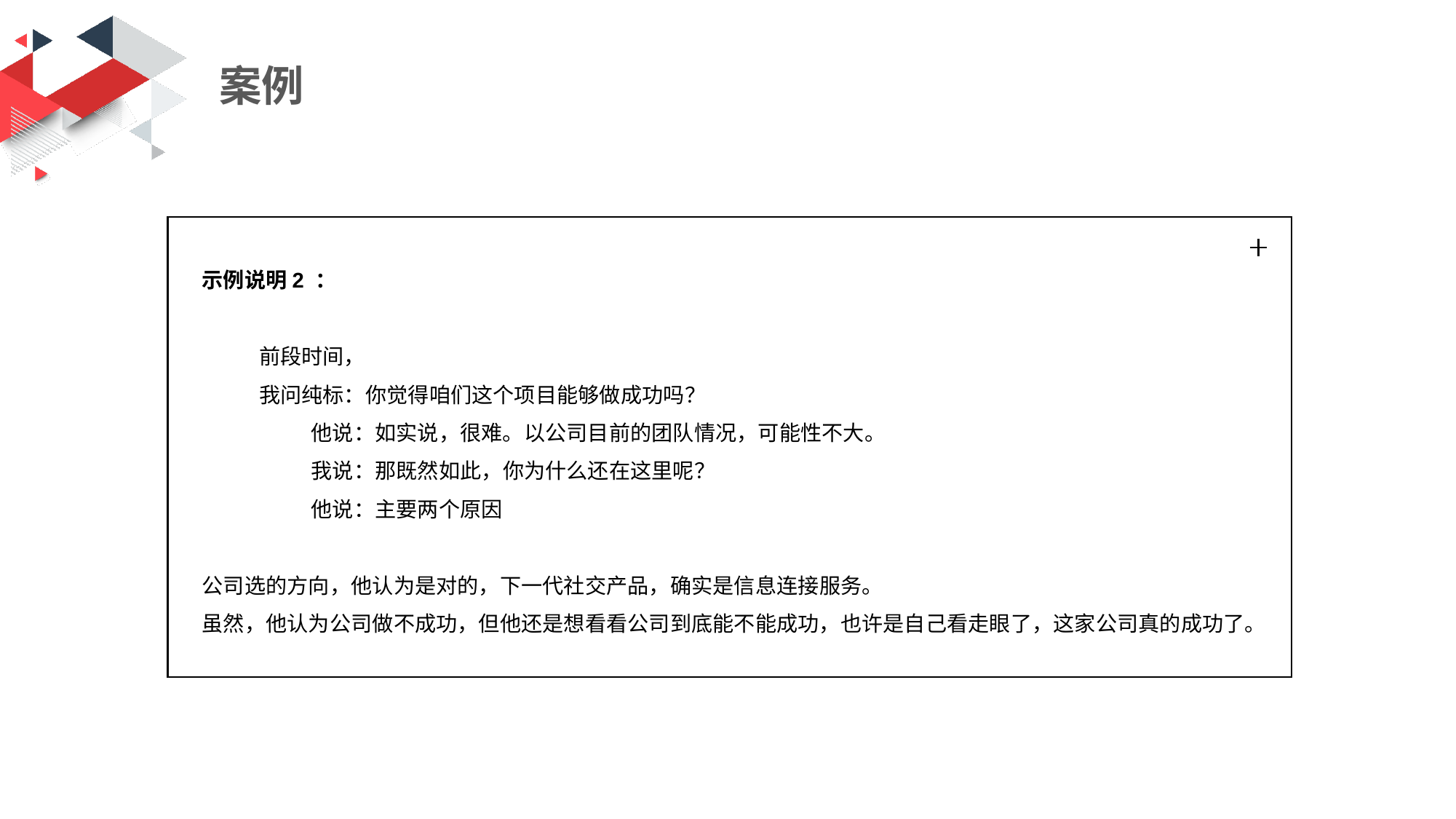

案例

示例说明2 ：

           前段时间，
           我问纯标：你觉得咱们这个项目能够做成功吗？
	他说：如实说，很难。以公司目前的团队情况，可能性不大。
	我说：那既然如此，你为什么还在这里呢？
	他说：主要两个原因

公司选的方向，他认为是对的，下一代社交产品，确实是信息连接服务。
虽然，他认为公司做不成功，但他还是想看看公司到底能不能成功，也许是自己看走眼了，这家公司真的成功了。